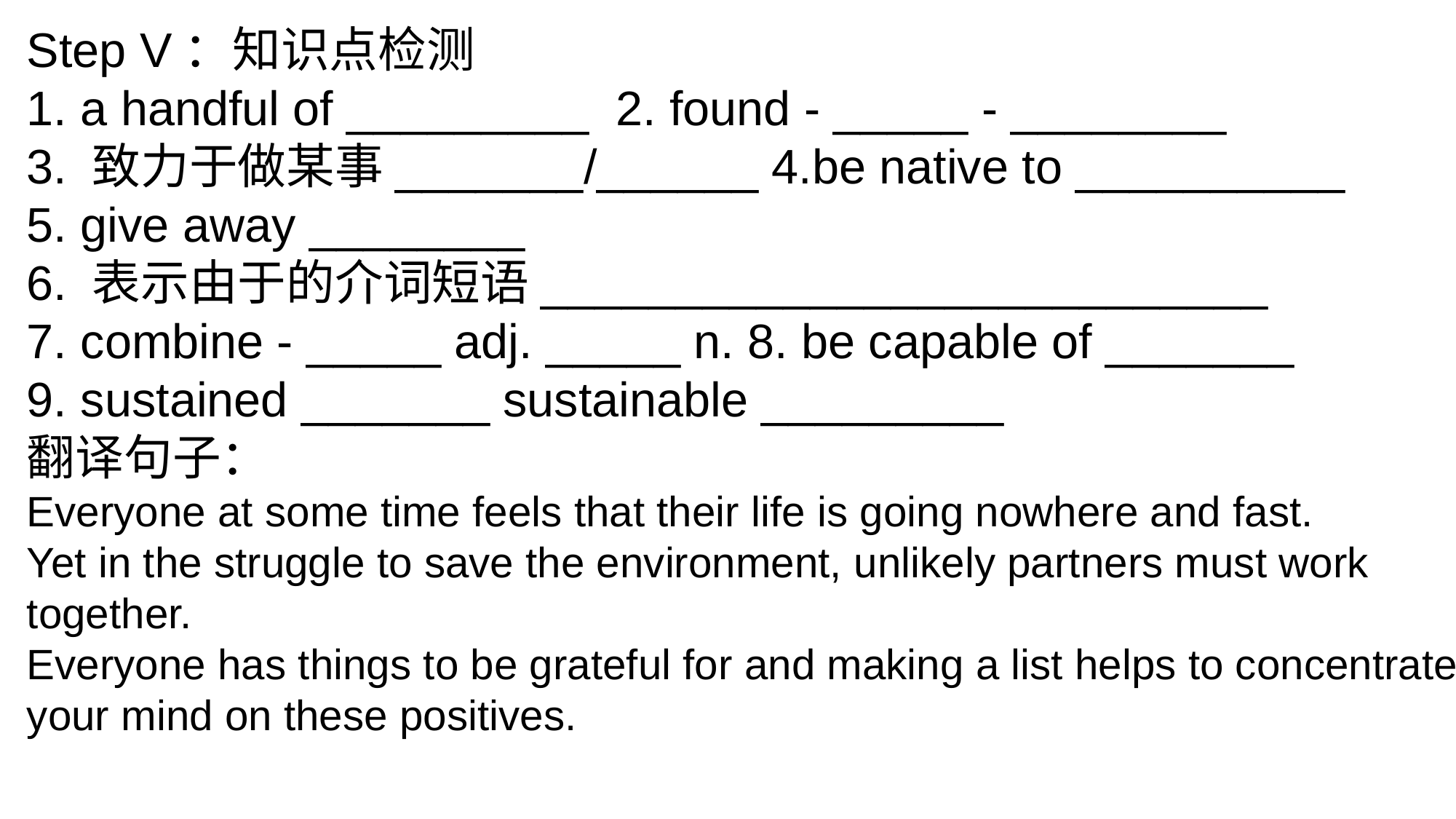

Step V：知识点检测
1. a handful of _________  2. found - _____ - ________
3. 致力于做某事_______/______ 4.be native to __________
5. give away ________
6. 表示由于的介词短语___________________________
7. combine - _____ adj. _____ n. 8. be capable of _______
9. sustained _______ sustainable _________
翻译句子：
Everyone at some time feels that their life is going nowhere and fast.
Yet in the struggle to save the environment, unlikely partners must work together.
Everyone has things to be grateful for and making a list helps to concentrate your mind on these positives.